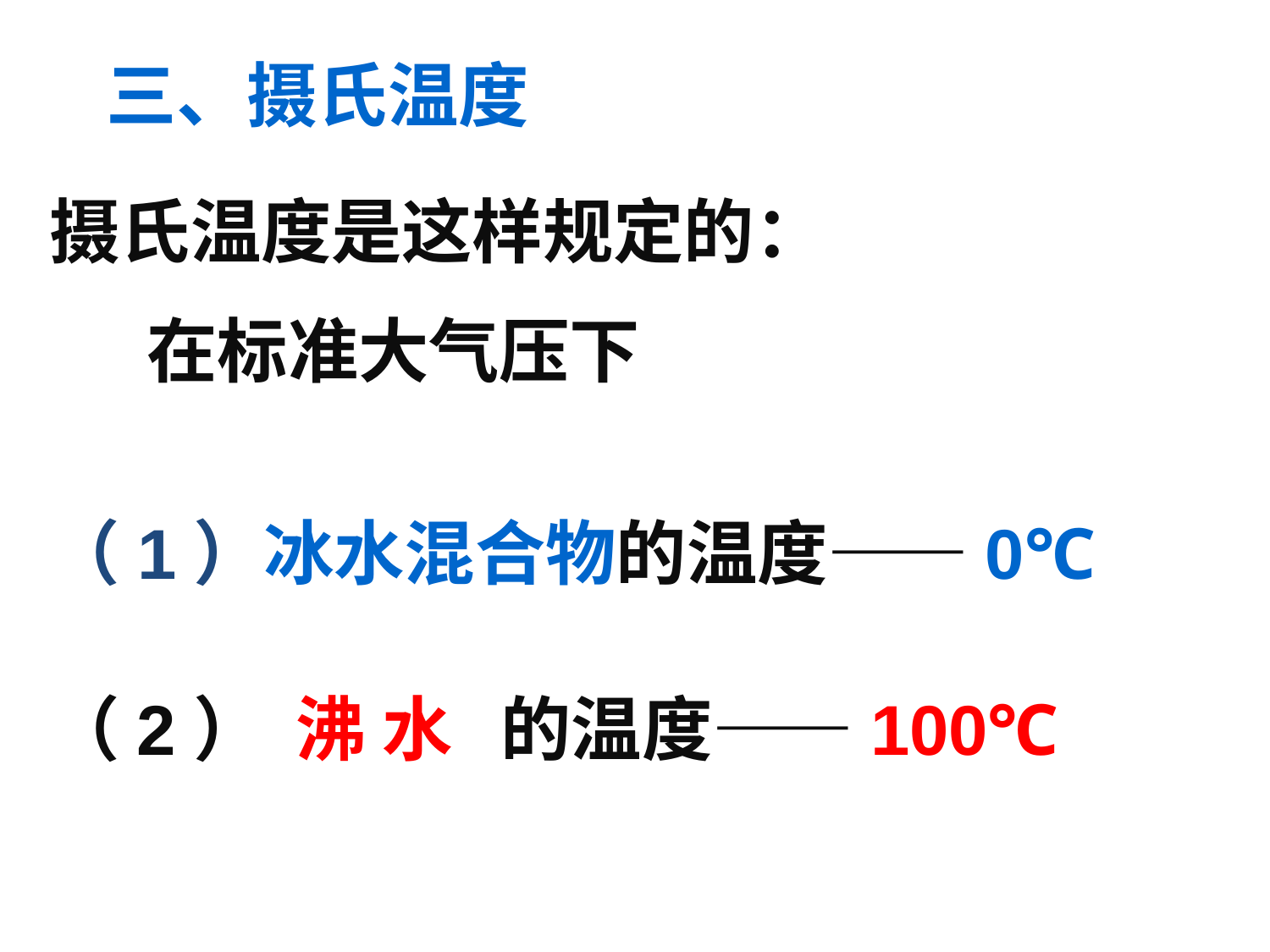

三、摄氏温度
摄氏温度是这样规定的：
     在标准大气压下

（1）冰水混合物的温度——0℃
（2）  沸 水   的温度——100℃